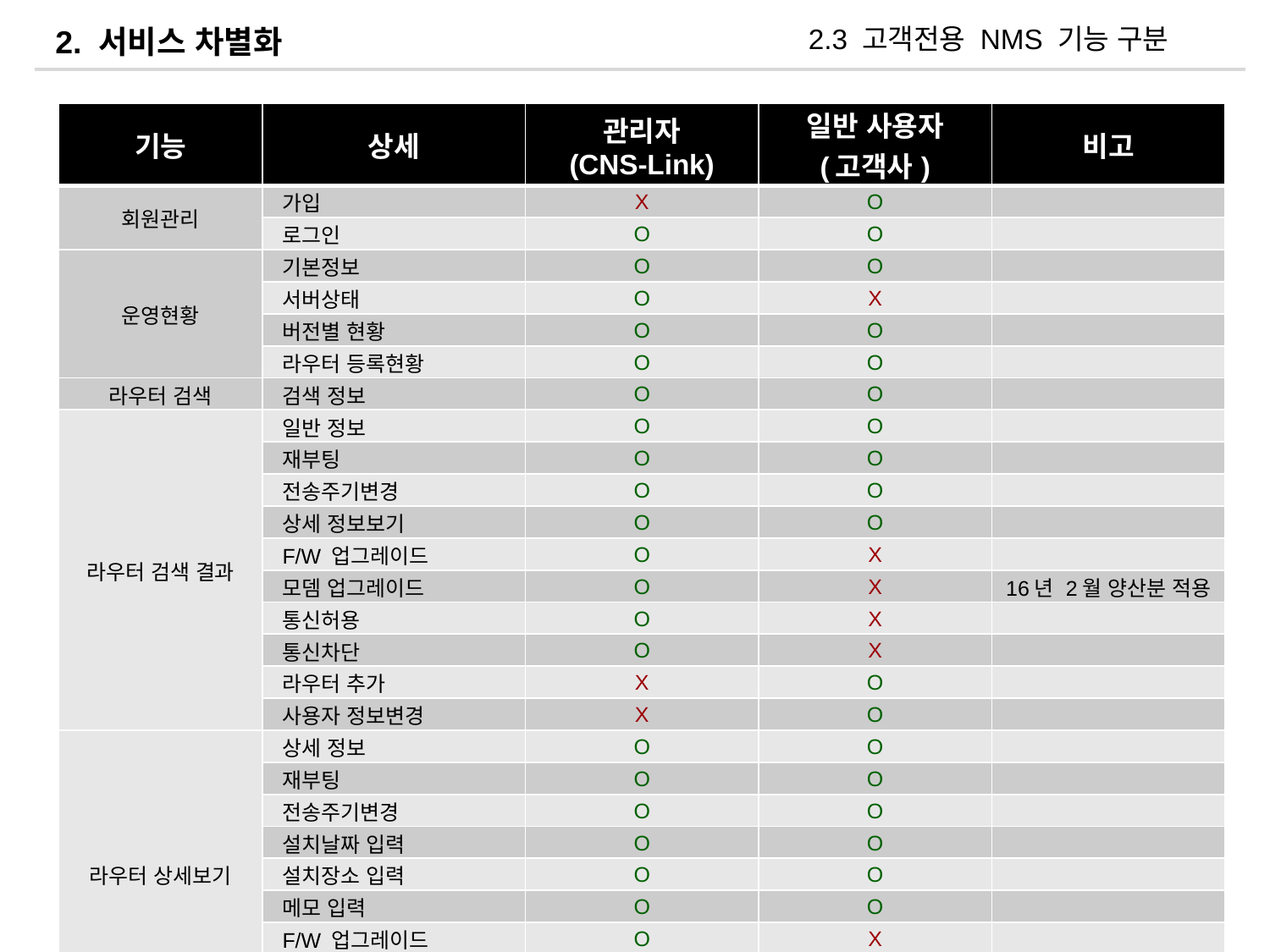

2.3 고객전용 NMS 기능 구분
2. 서비스 차별화
| 기능 | 상세 | 관리자 (CNS-Link) | 일반 사용자 (고객사) | 비고 |
| --- | --- | --- | --- | --- |
| 회원관리 | 가입 | X | O |  |
|  | 로그인 | O | O |  |
| 운영현황 | 기본정보 | O | O |  |
|  | 서버상태 | O | X |  |
|  | 버전별 현황 | O | O |  |
|  | 라우터 등록현황 | O | O |  |
| 라우터 검색 | 검색 정보 | O | O |  |
| 라우터 검색 결과 | 일반 정보 | O | O |  |
|  | 재부팅 | O | O |  |
|  | 전송주기변경 | O | O |  |
|  | 상세 정보보기 | O | O |  |
|  | F/W 업그레이드 | O | X |  |
|  | 모뎀 업그레이드 | O | X | 16년 2월 양산분 적용 |
|  | 통신허용 | O | X |  |
|  | 통신차단 | O | X |  |
|  | 라우터 추가 | X | O |  |
|  | 사용자 정보변경 | X | O |  |
| 라우터 상세보기 | 상세 정보 | O | O |  |
|  | 재부팅 | O | O |  |
|  | 전송주기변경 | O | O |  |
|  | 설치날짜 입력 | O | O |  |
|  | 설치장소 입력 | O | O |  |
|  | 메모 입력 | O | O |  |
|  | F/W 업그레이드 | O | X |  |
|  | 모뎀 업그레이드 | O | X | 16년 2월 양산분 적용 |
|  | 통신 복구 | O | X |  |
7